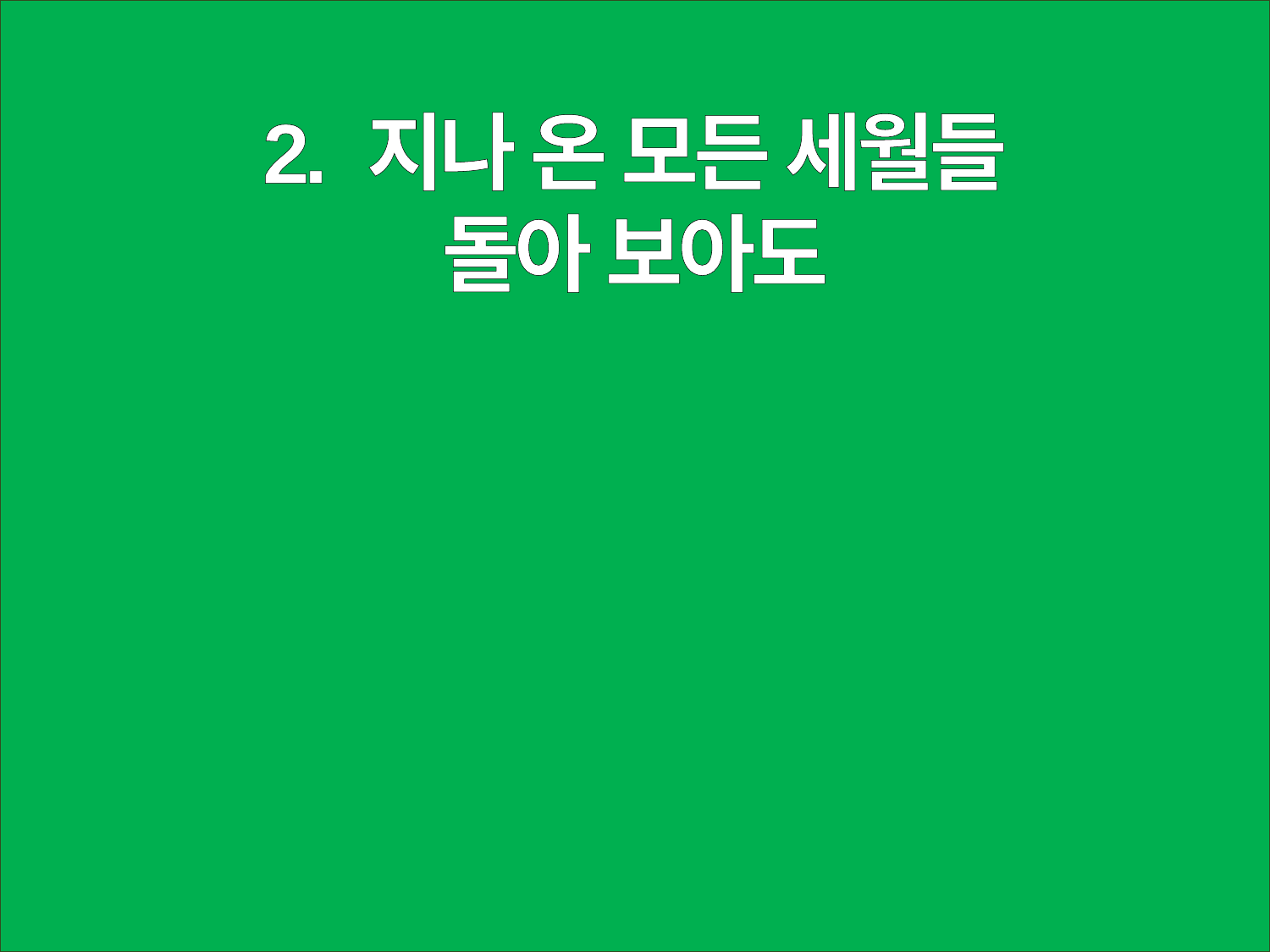

2. 지나 온 모든 세월들
돌아 보아도